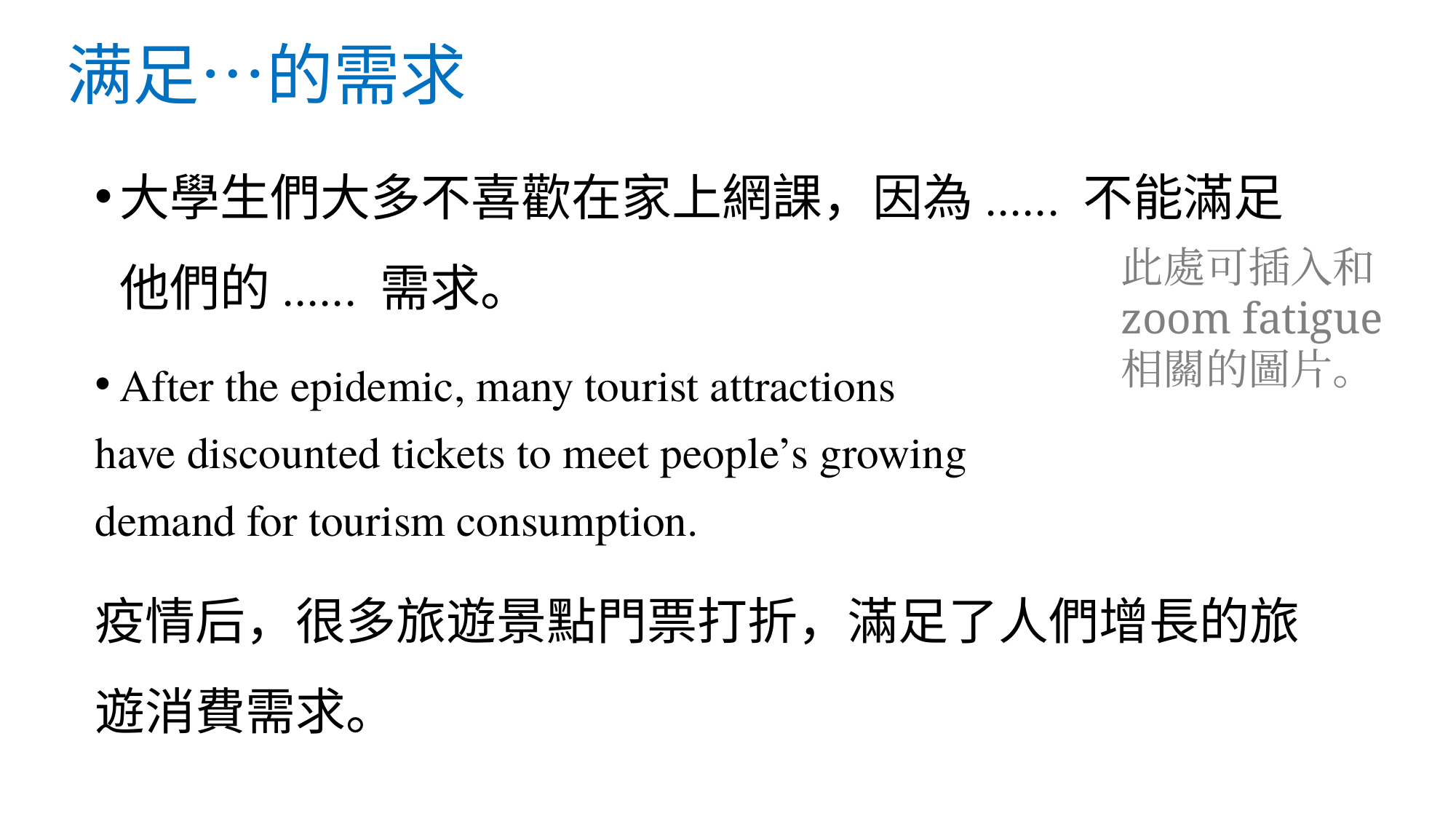

# 满足…的需求
大學生們大多不喜歡在家上網課，因為...... 不能滿足他們的...... 需求。
After the epidemic, many tourist attractions
have discounted tickets to meet people’s growing
demand for tourism consumption.
疫情后，很多旅遊景點門票打折，滿足了人們增長的旅遊消費需求。
此處可插入和zoom fatigue相關的圖片。